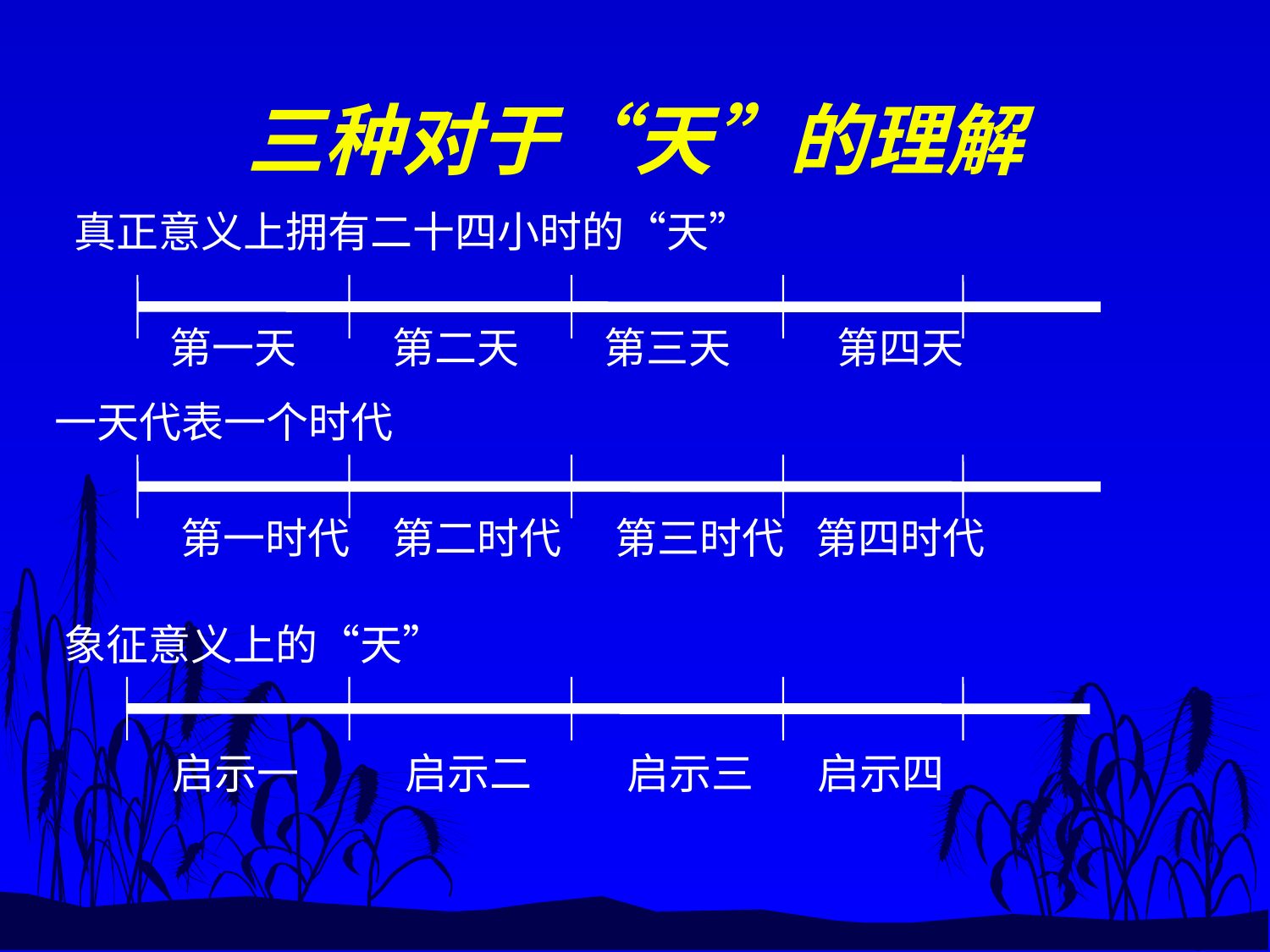

# 三种对于“天”的理解
真正意义上拥有二十四小时的“天”

第一天
第二天
第三天
第四天
一天代表一个时代

第一时代
第二时代
第三时代
第四时代
象征意义上的“天”

启示一
启示二
启示三
启示四